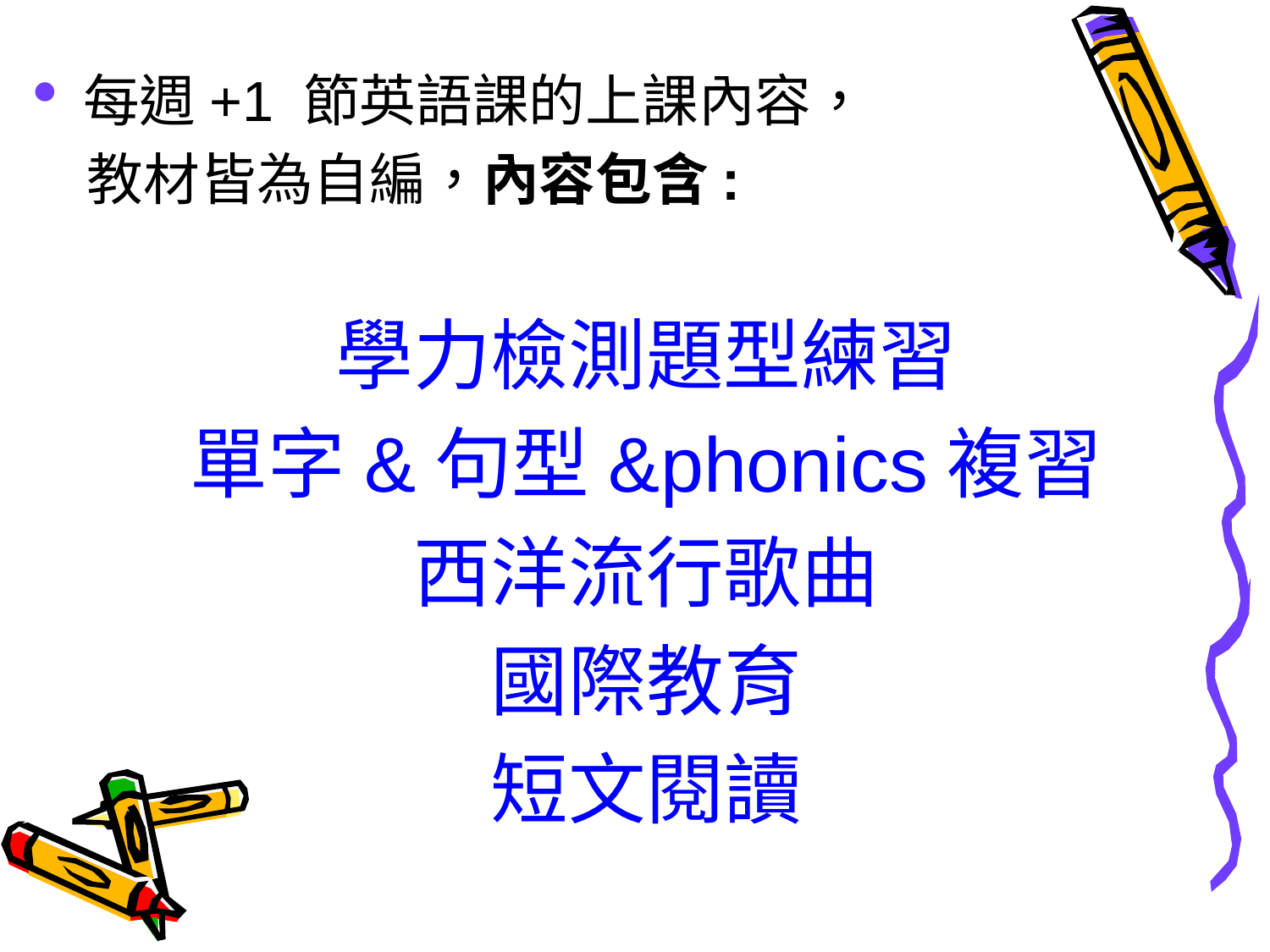

每週+1 節英語課的上課內容，
   教材皆為自編，內容包含:

學力檢測題型練習
單字&句型&phonics複習
西洋流行歌曲
國際教育
短文閱讀